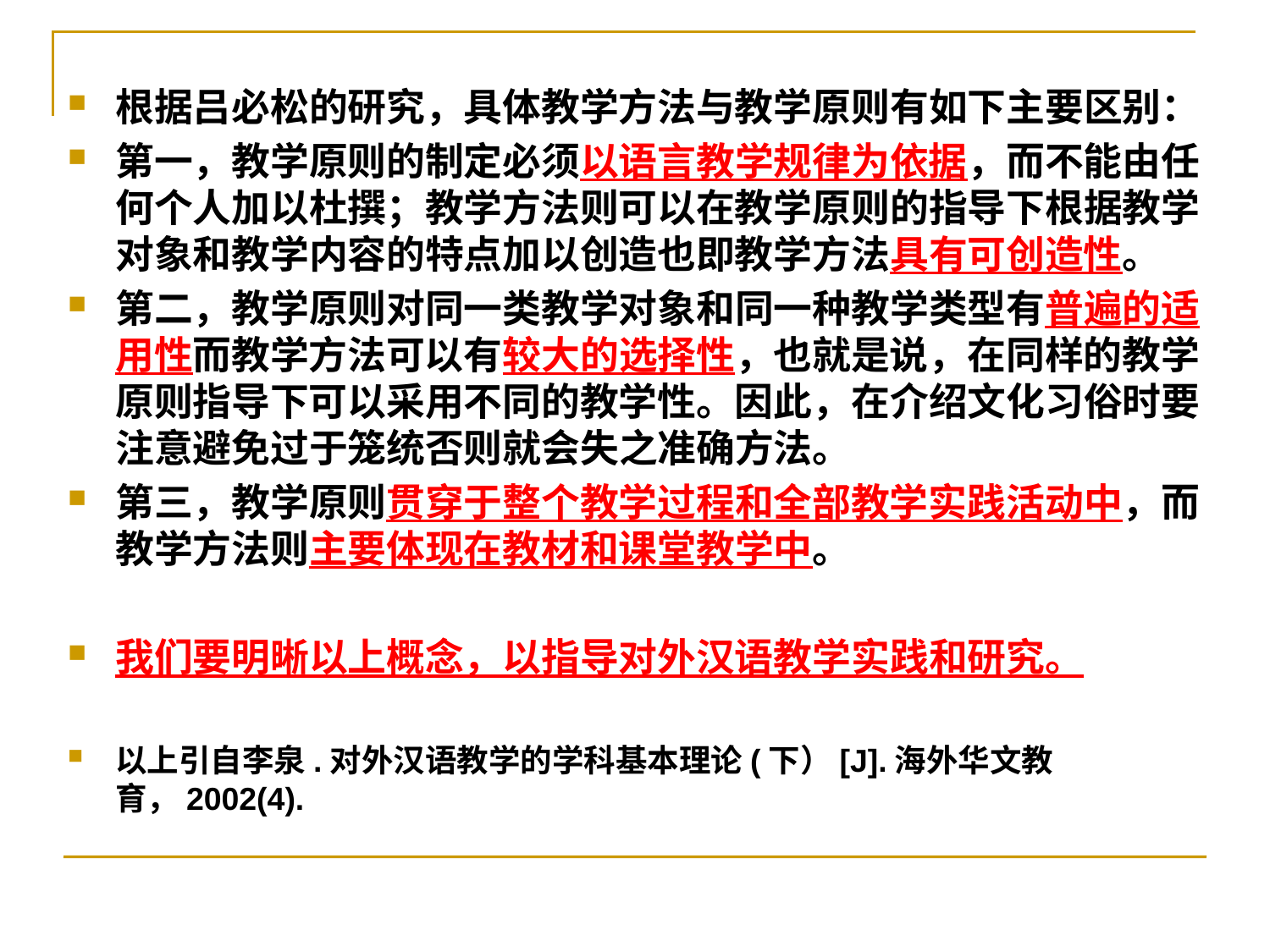

根据吕必松的研究，具体教学方法与教学原则有如下主要区别：
第一，教学原则的制定必须以语言教学规律为依据，而不能由任何个人加以杜撰；教学方法则可以在教学原则的指导下根据教学对象和教学内容的特点加以创造也即教学方法具有可创造性。
第二，教学原则对同一类教学对象和同一种教学类型有普遍的适用性而教学方法可以有较大的选择性，也就是说，在同样的教学原则指导下可以采用不同的教学性。因此，在介绍文化习俗时要注意避免过于笼统否则就会失之准确方法。
第三，教学原则贯穿于整个教学过程和全部教学实践活动中，而教学方法则主要体现在教材和课堂教学中。

我们要明晰以上概念，以指导对外汉语教学实践和研究。

以上引自李泉.对外汉语教学的学科基本理论(下）[J].海外华文教育，2002(4).